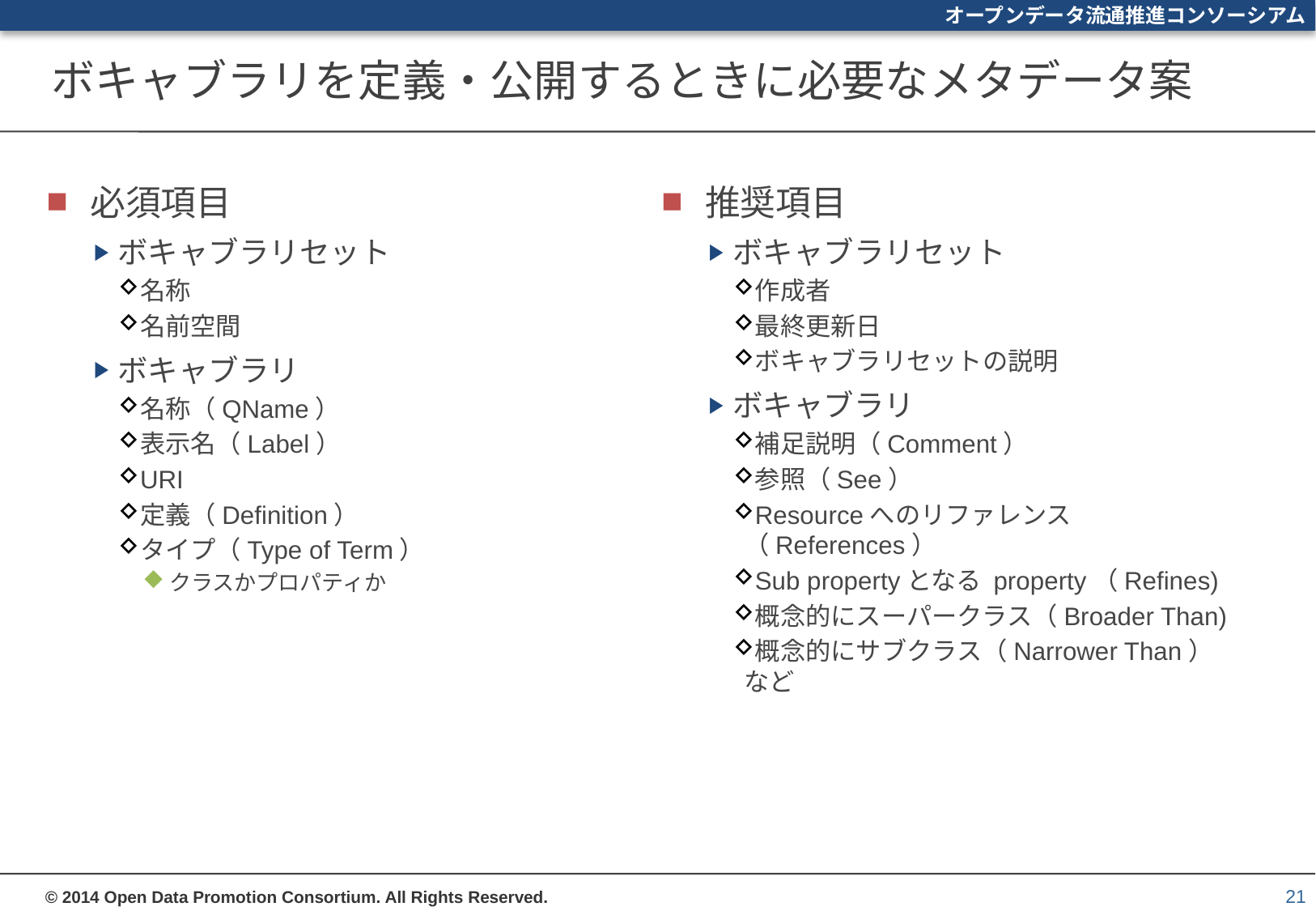

# ボキャブラリを定義・公開するときに必要なメタデータ案
必須項目
ボキャブラリセット
名称
名前空間
ボキャブラリ
名称（QName）
表示名（Label）
URI
定義（Definition）
タイプ（Type of Term）
クラスかプロパティか

推奨項目
ボキャブラリセット
作成者
最終更新日
ボキャブラリセットの説明
ボキャブラリ
補足説明（Comment）
参照（See）
Resourceへのリファレンス（References）
Sub propertyとなる property（Refines)
概念的にスーパークラス（Broader Than)
概念的にサブクラス（Narrower Than）
など

21